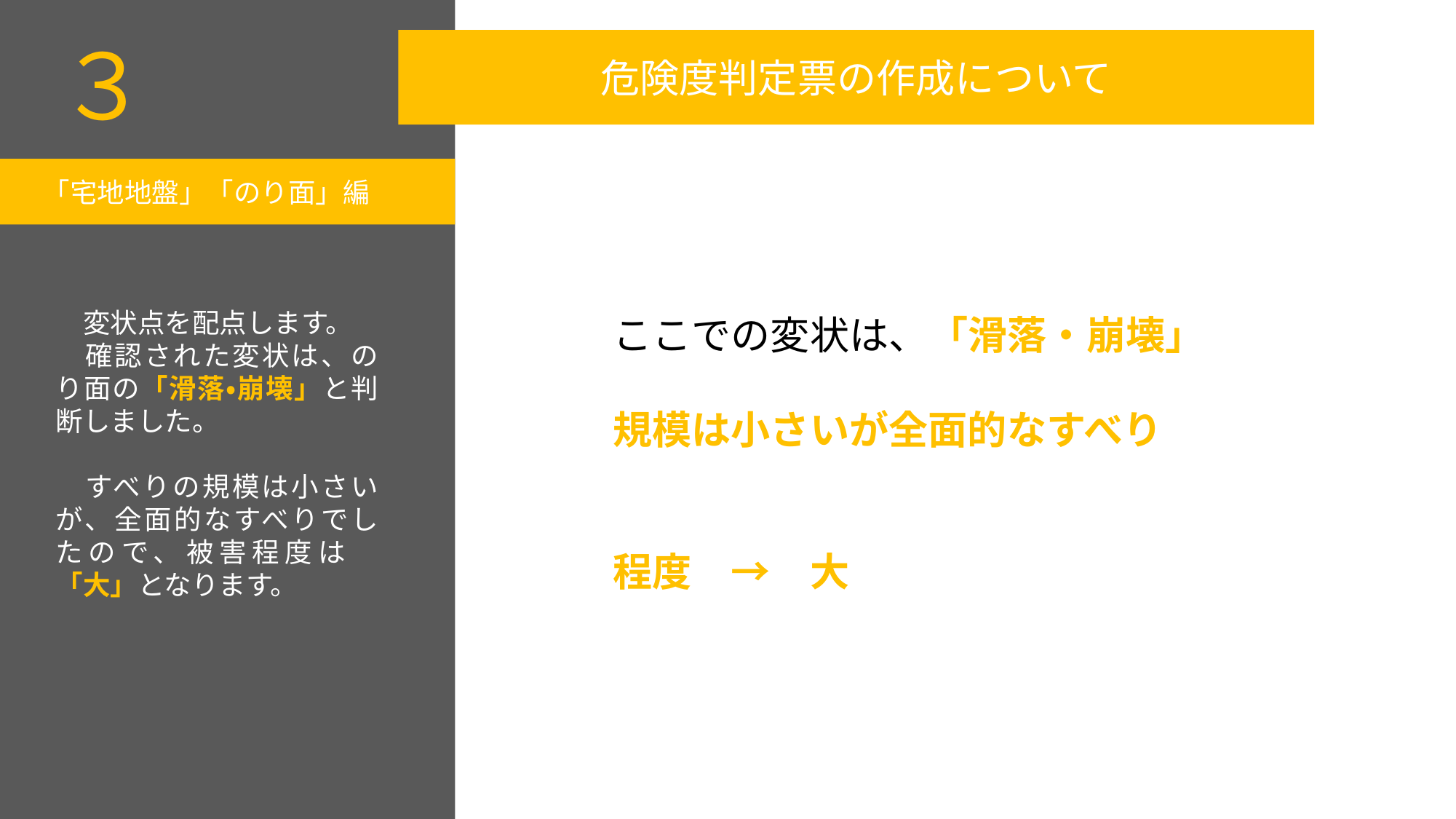

３
危険度判定票の作成について
「宅地地盤」「のり面」編

ここでの変状は、「滑落・崩壊」

規模は小さいが全面的なすべり

程度　→　大
　変状点を配点します。
　確認された変状は、のり面の「滑落・崩壊」と判断しました。

　すべりの規模は小さいが、全面的なすべりでしたので、被害程度は　「大」となります。